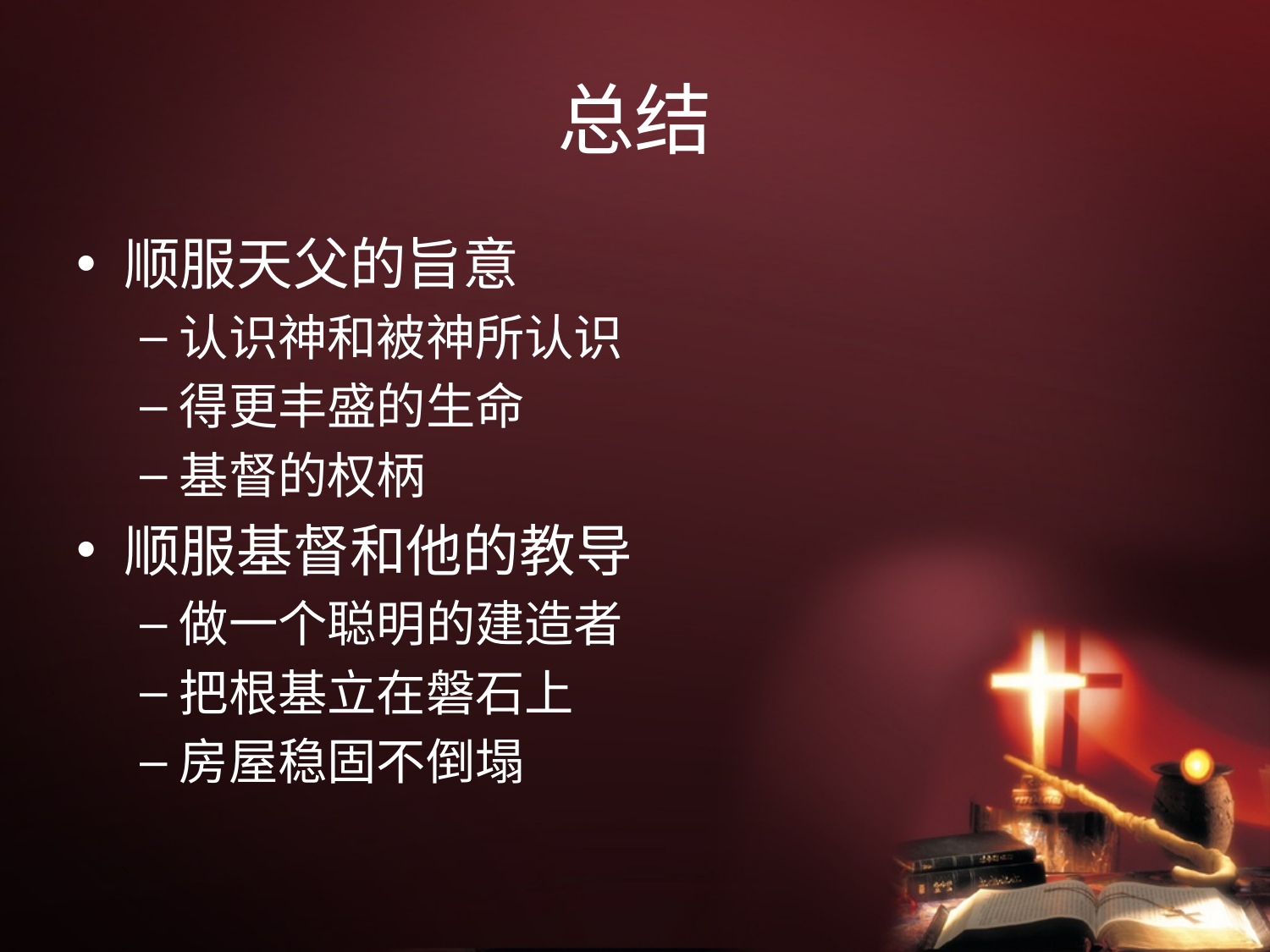

# 总结
顺服天父的旨意
认识神和被神所认识
得更丰盛的生命
基督的权柄
顺服基督和他的教导
做一个聪明的建造者
把根基立在磐石上
房屋稳固不倒塌